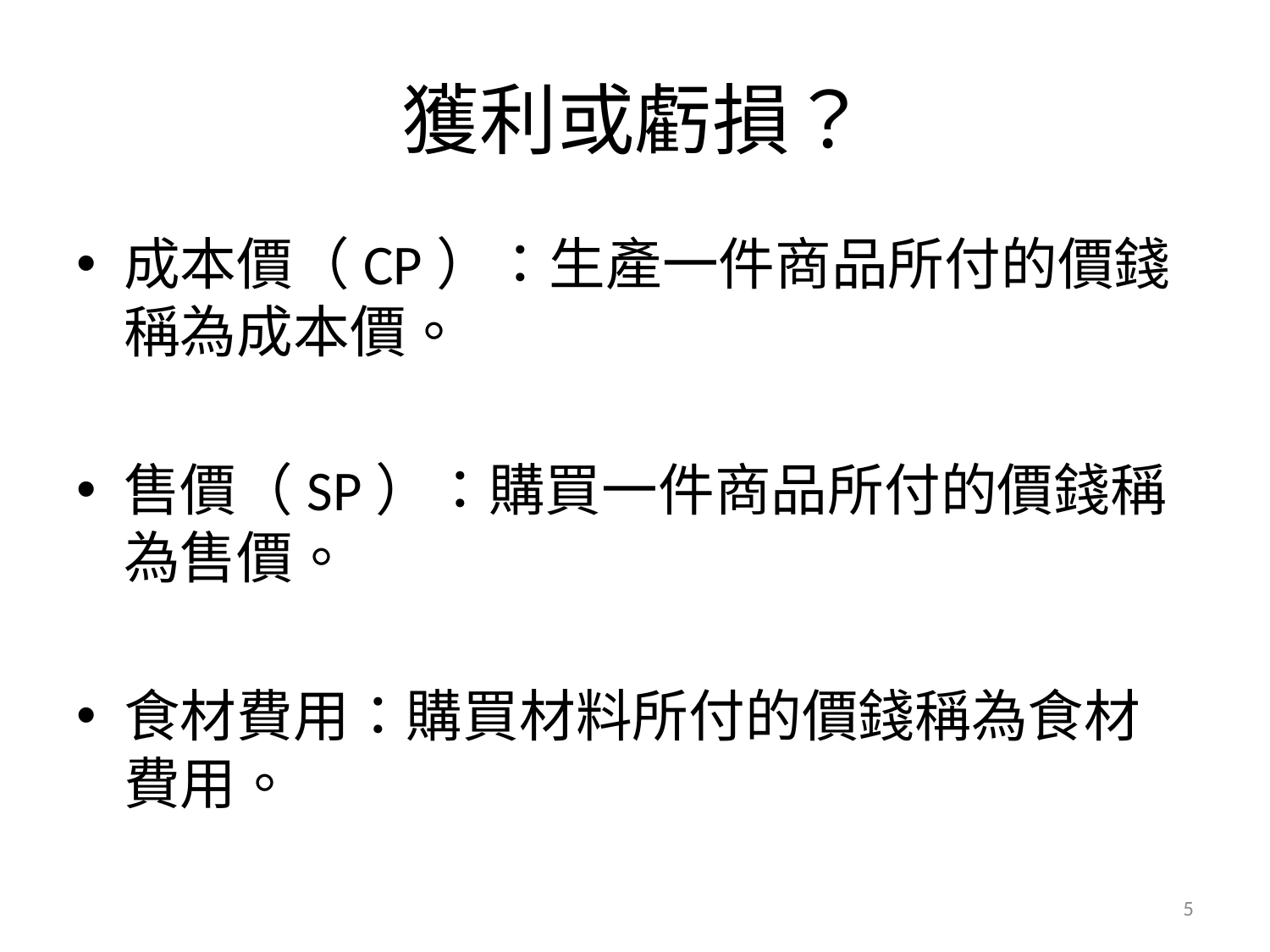

# 獲利或虧損？
成本價（CP）：生產一件商品所付的價錢稱為成本價。

售價（SP）：購買一件商品所付的價錢稱為售價。

食材費用：購買材料所付的價錢稱為食材費用。
5